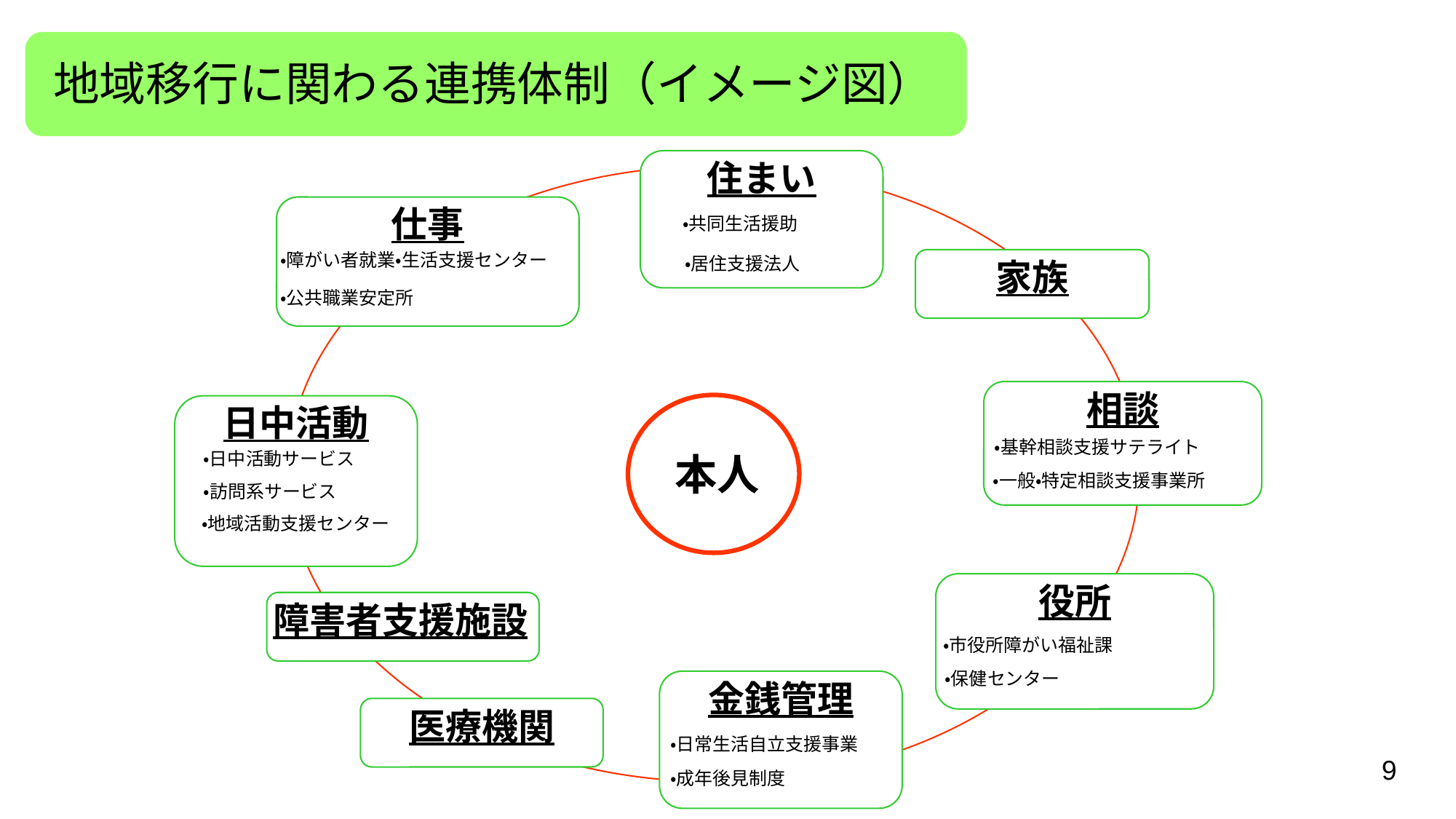

# 地域移行に関わる連携体制（イメージ図）
住まい

・共同生活援助
・居住支援法人

仕事

・障がい者就業・生活支援センター
・公共職業安定所
家族

相談

・基幹相談支援サテライト
日中活動

・日中活動サービス
・訪問系サービス

本人
・一般・特定相談支援事業所
・地域活動支援センター
役所

・市役所障がい福祉課
・保健センター
障害者支援施設

金銭管理

・日常生活自立支援事業
・成年後見制度
医療機関

9